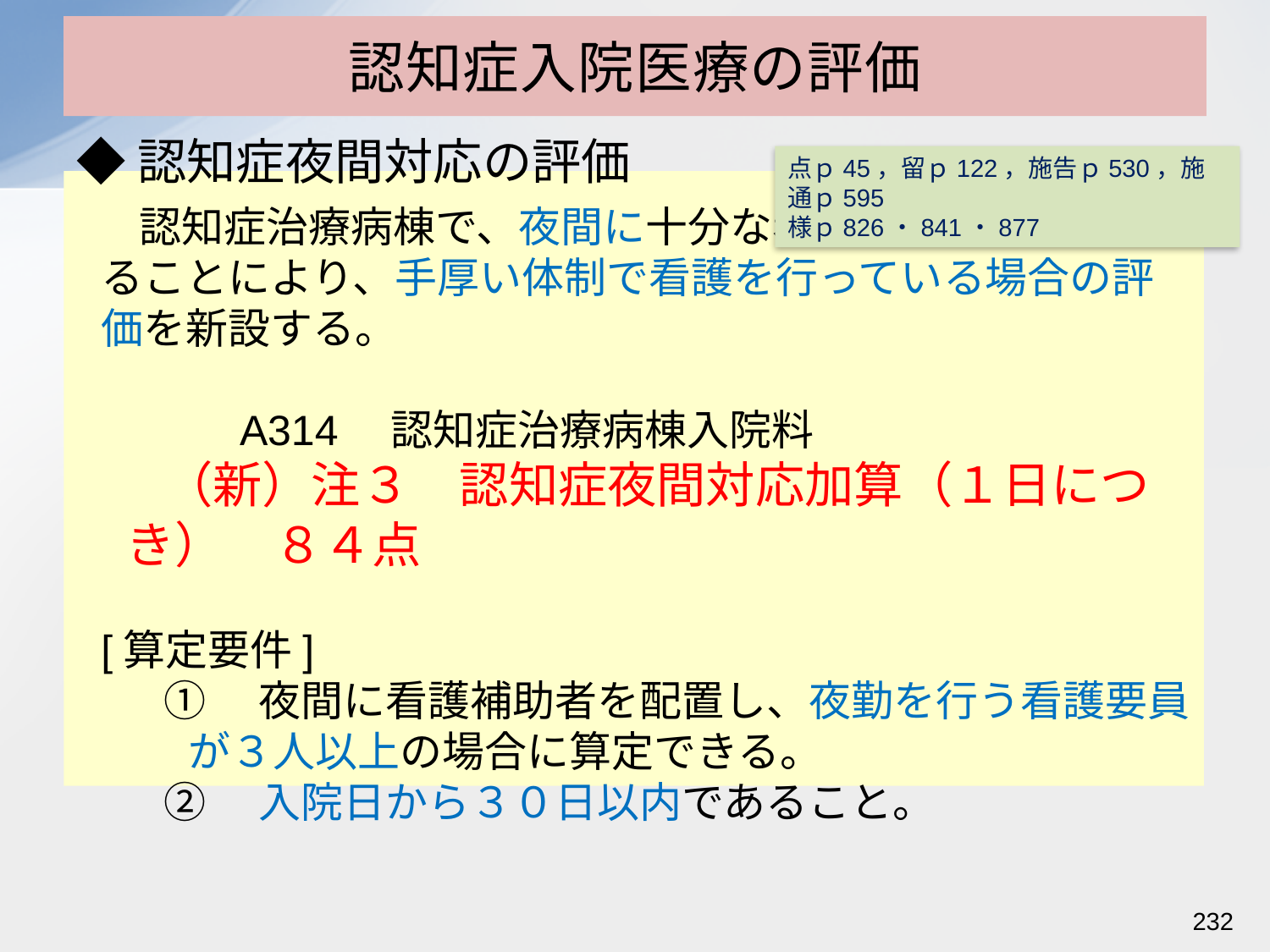

# 認知症入院医療の評価
点ｐ45，留ｐ122，施告ｐ530，施通ｐ595
様ｐ826・841・877
◆認知症夜間対応の評価
認知症治療病棟で、夜間に十分な看護補助者を配置することにより、手厚い体制で看護を行っている場合の評価を新設する。

A314　認知症治療病棟入院料
（新）注３　認知症夜間対応加算（１日につき）　８４点

[算定要件]
①　夜間に看護補助者を配置し、夜勤を行う看護要員が３人以上の場合に算定できる。
②　入院日から３０日以内であること。
232